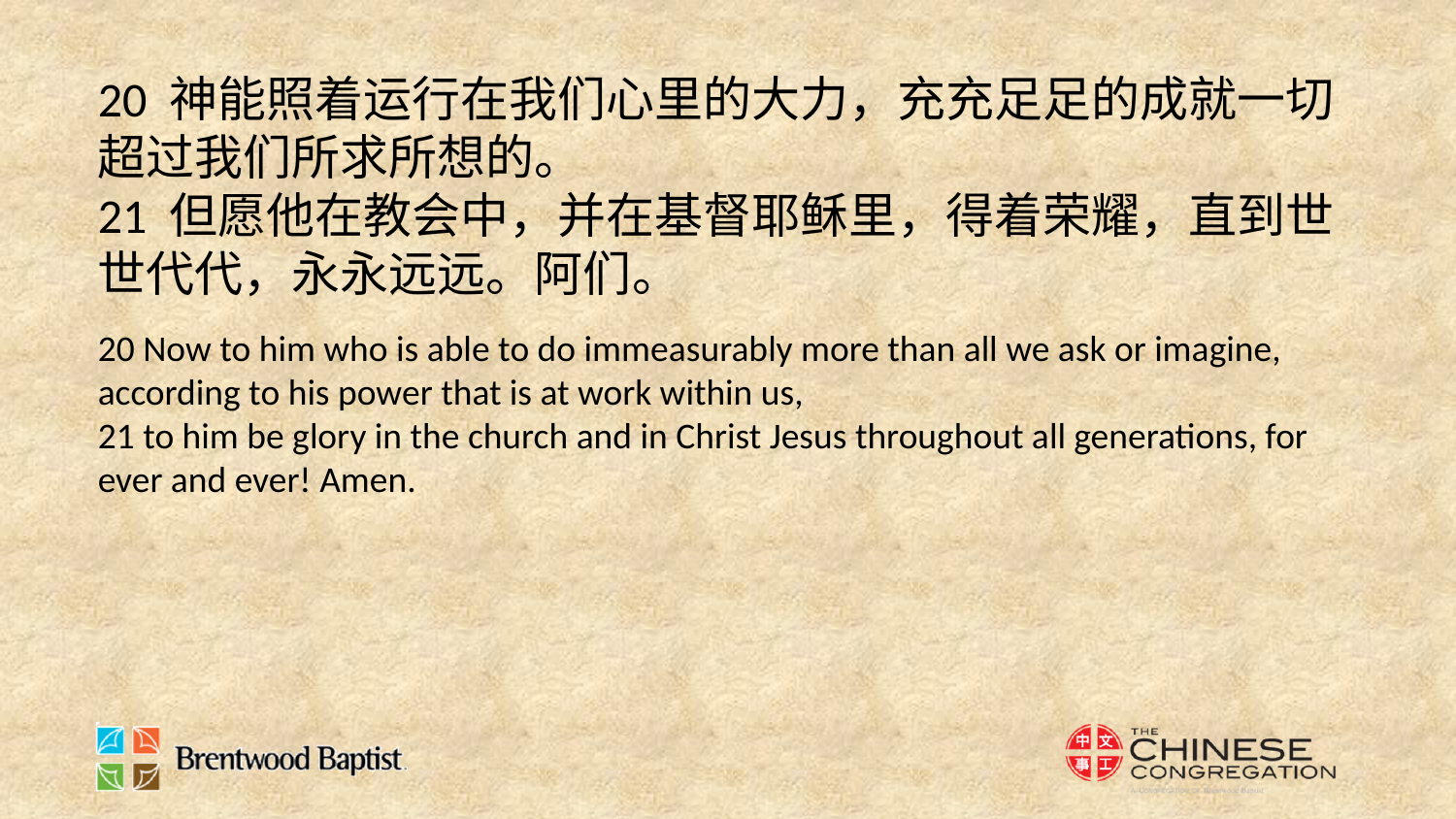

20 神能照着运行在我们心里的大力，充充足足的成就一切超过我们所求所想的。
21 但愿他在教会中，并在基督耶稣里，得着荣耀，直到世世代代，永永远远。阿们。

20 Now to him who is able to do immeasurably more than all we ask or imagine, according to his power that is at work within us,
21 to him be glory in the church and in Christ Jesus throughout all generations, for ever and ever! Amen.